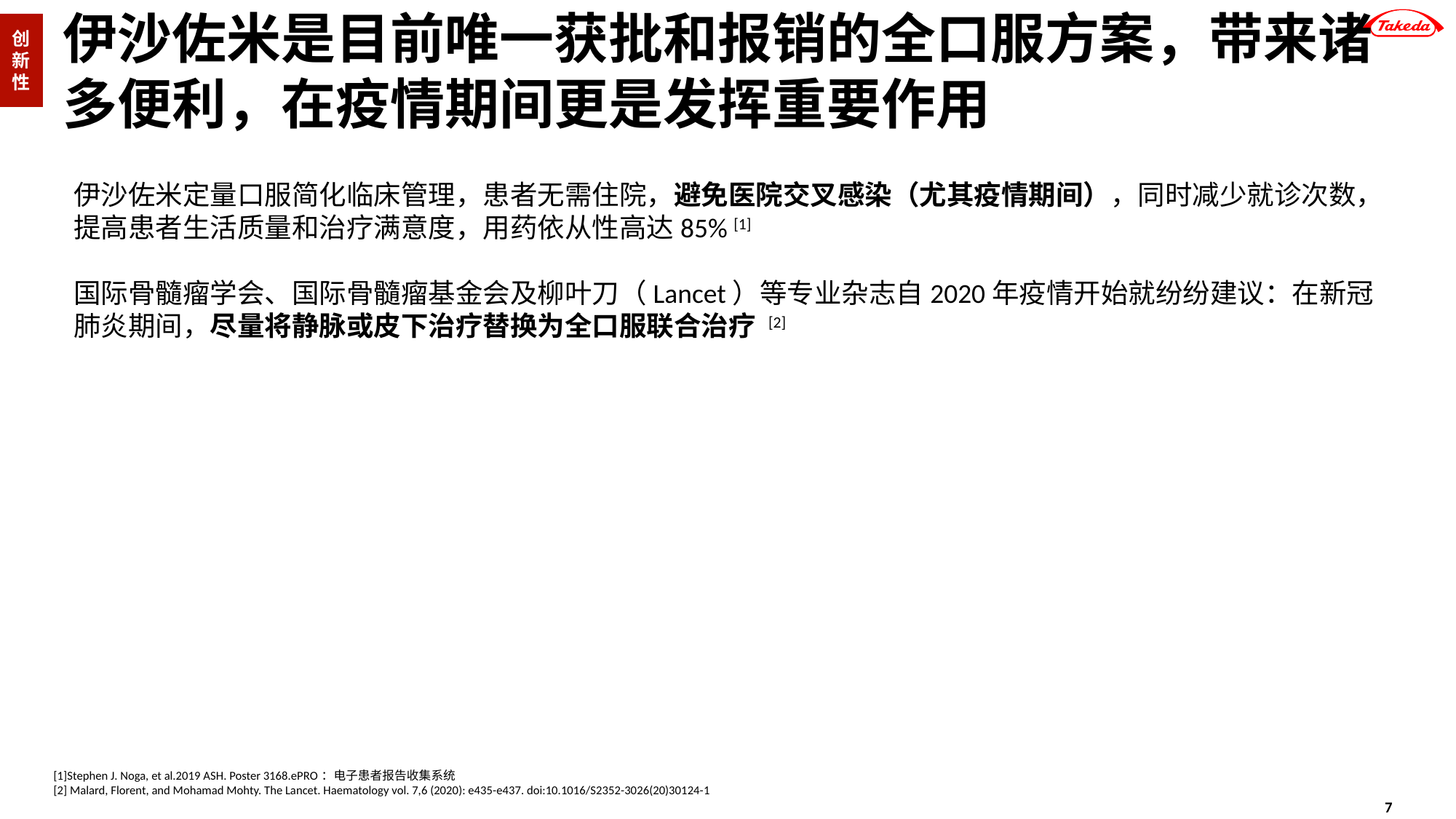

创新性

# 伊沙佐米是目前唯一获批和报销的全口服方案，带来诸多便利，在疫情期间更是发挥重要作用
伊沙佐米定量口服简化临床管理，患者无需住院，避免医院交叉感染（尤其疫情期间），同时减少就诊次数，提高患者生活质量和治疗满意度，用药依从性高达85% [1]

国际骨髓瘤学会、国际骨髓瘤基金会及柳叶刀（Lancet）等专业杂志自2020年疫情开始就纷纷建议：在新冠肺炎期间，尽量将静脉或皮下治疗替换为全口服联合治疗 [2]
[1]Stephen J. Noga, et al.2019 ASH. Poster 3168.ePRO：电子患者报告收集系统
[2] Malard, Florent, and Mohamad Mohty. The Lancet. Haematology vol. 7,6 (2020): e435-e437. doi:10.1016/S2352-3026(20)30124-1